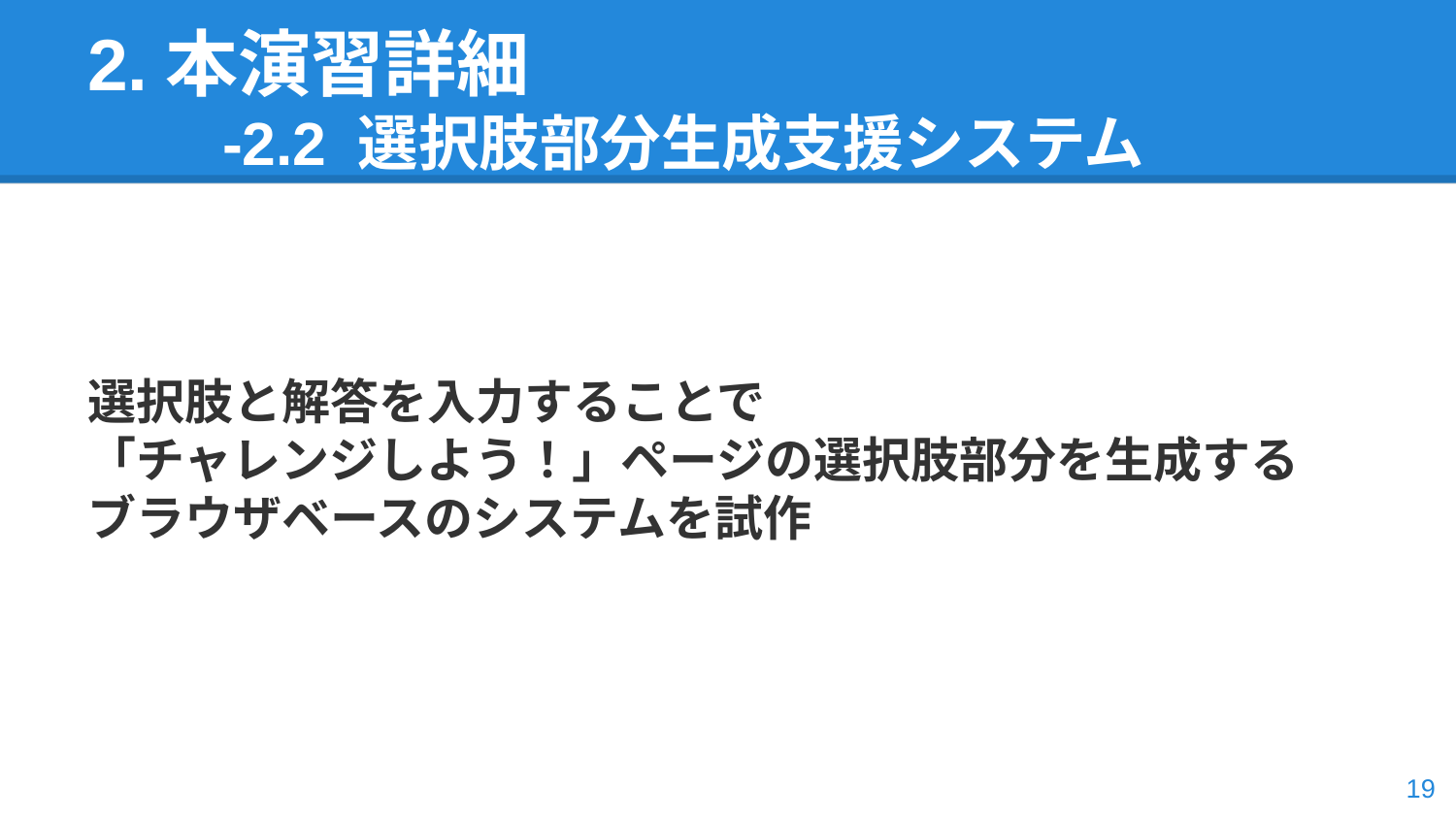

# 2.本演習詳細
-2.2 選択肢部分生成支援システム
選択肢と解答を入力することで
「チャレンジしよう！」ページの選択肢部分を生成する
ブラウザベースのシステムを試作

19